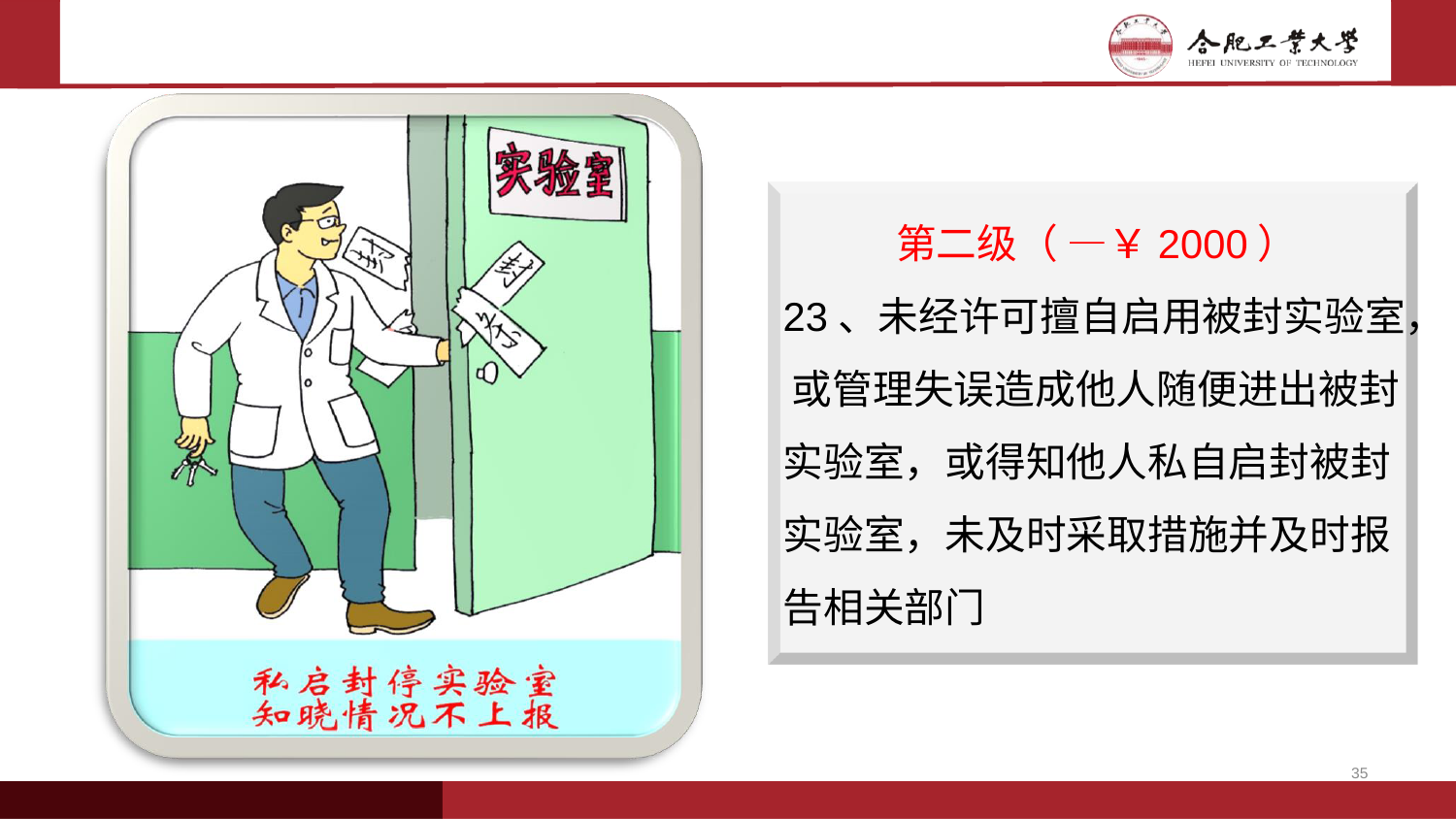

第二级（ —￥2000）
23、未经许可擅自启用被封实验室， 或管理失误造成他人随便进出被封 实验室，或得知他人私自启封被封 实验室，未及时采取措施并及时报 告相关部门